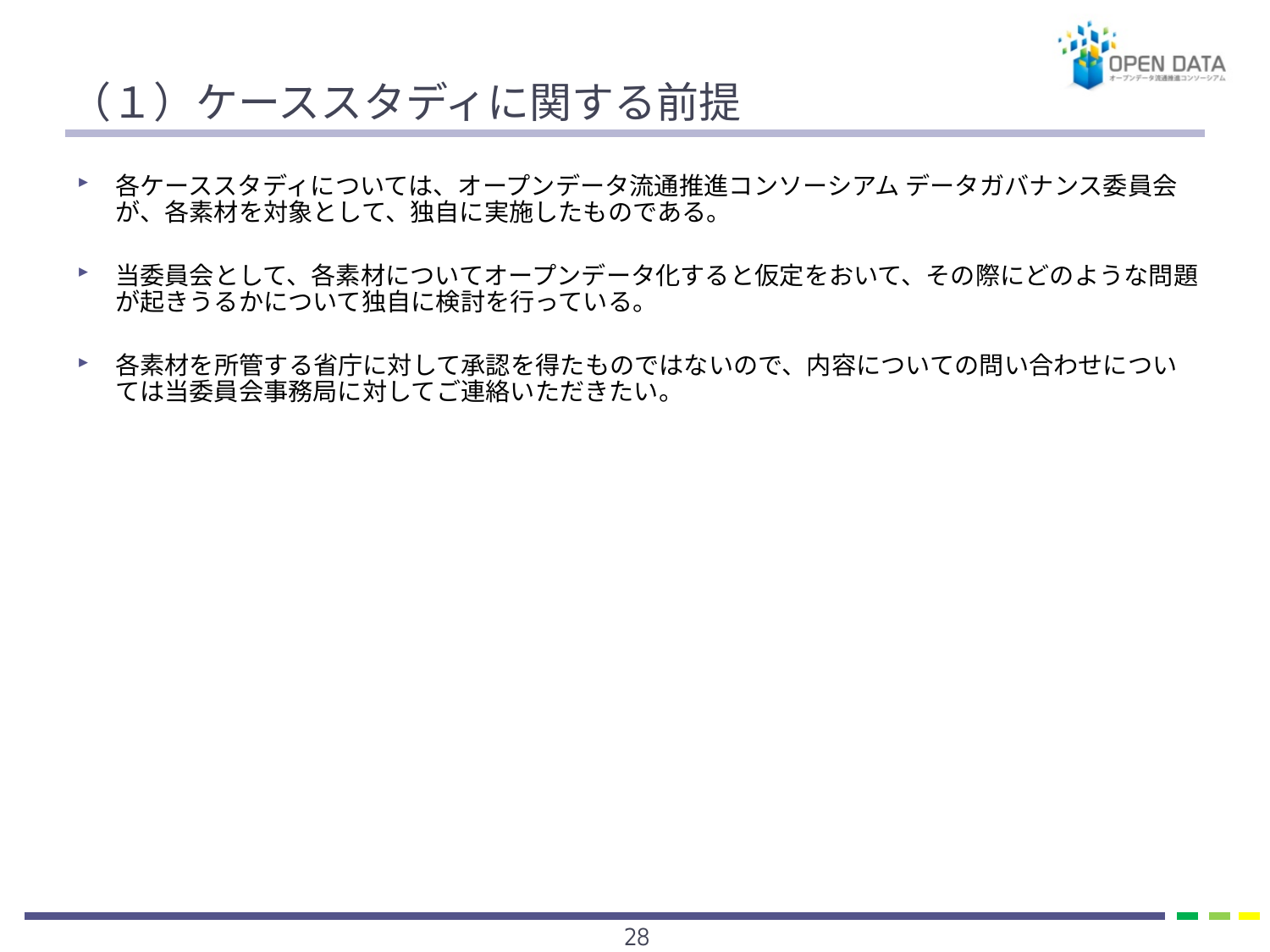

# （１）ケーススタディに関する前提
各ケーススタディについては、オープンデータ流通推進コンソーシアム データガバナンス委員会が、各素材を対象として、独自に実施したものである。

当委員会として、各素材についてオープンデータ化すると仮定をおいて、その際にどのような問題が起きうるかについて独自に検討を行っている。

各素材を所管する省庁に対して承認を得たものではないので、内容についての問い合わせについては当委員会事務局に対してご連絡いただきたい。
28